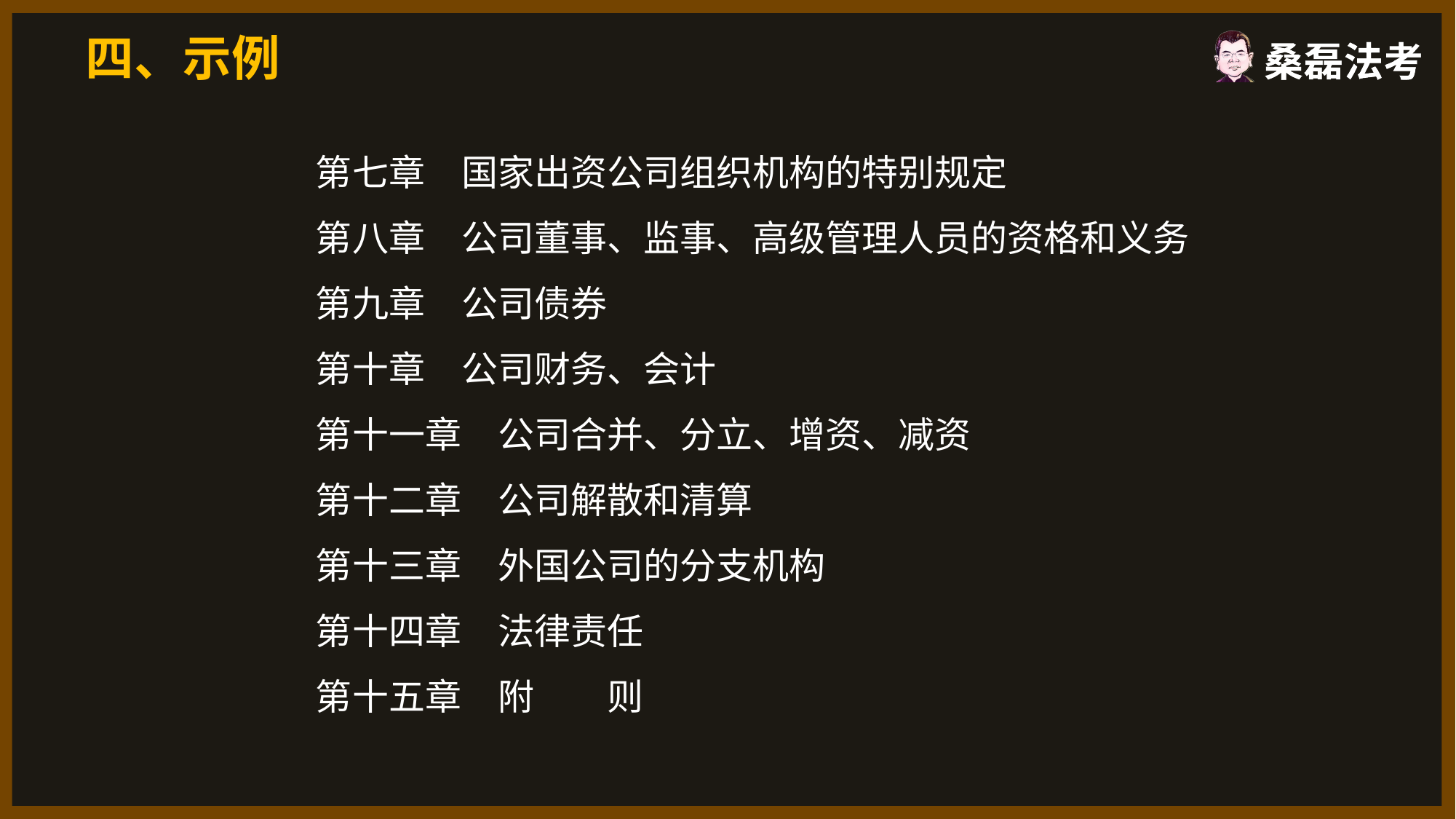

四、示例
　　第七章　国家出资公司组织机构的特别规定
　　第八章　公司董事、监事、高级管理人员的资格和义务
　　第九章　公司债券
　　第十章　公司财务、会计
　　第十一章　公司合并、分立、增资、减资
　　第十二章　公司解散和清算
　　第十三章　外国公司的分支机构
　　第十四章　法律责任
　　第十五章　附　　则